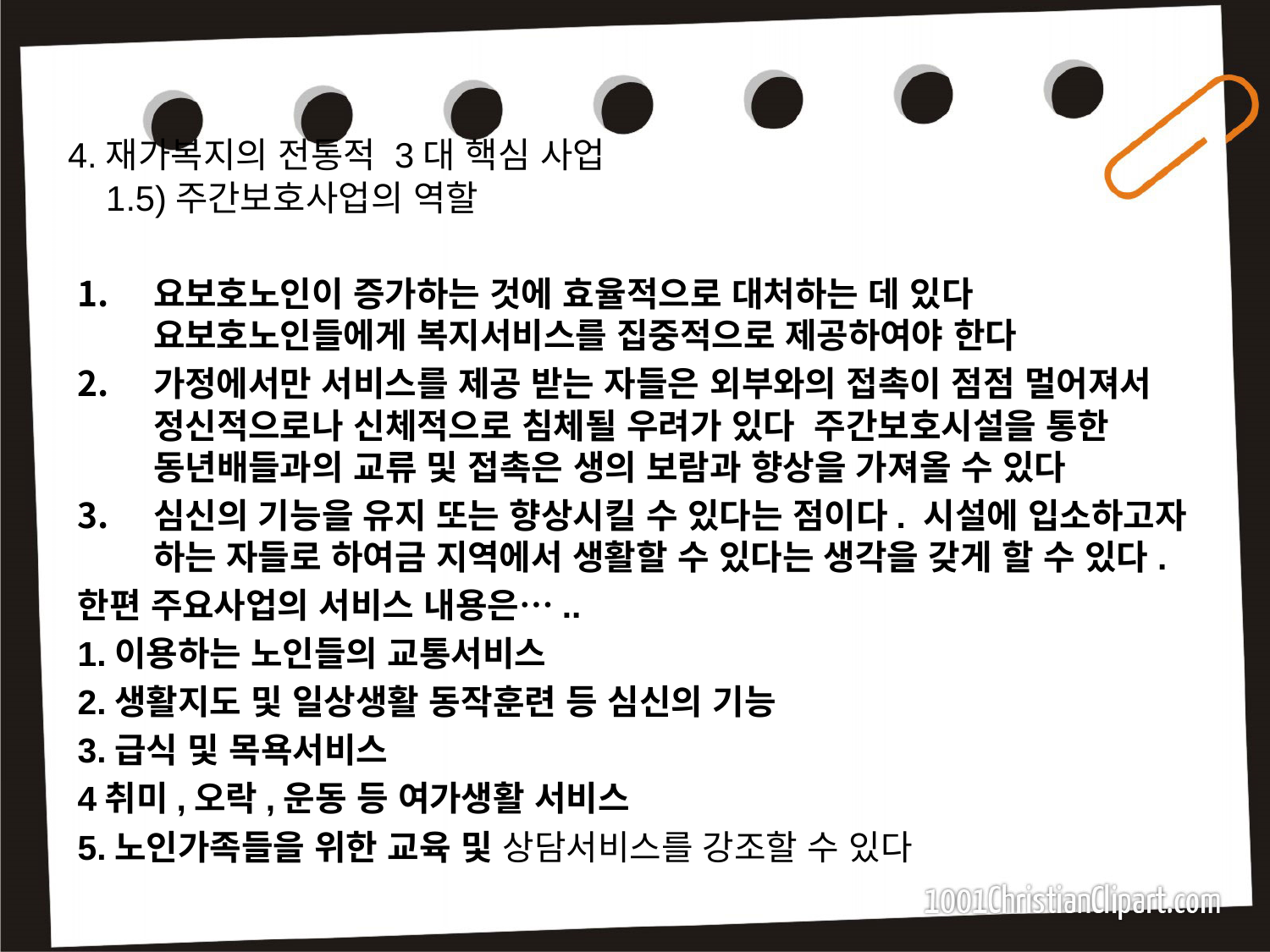

# 4.재가복지의 전통적 3대 핵심 사업 1.5)주간보호사업의 역할
요보호노인이 증가하는 것에 효율적으로 대처하는 데 있다 요보호노인들에게 복지서비스를 집중적으로 제공하여야 한다
가정에서만 서비스를 제공 받는 자들은 외부와의 접촉이 점점 멀어져서 정신적으로나 신체적으로 침체될 우려가 있다  주간보호시설을 통한 동년배들과의 교류 및 접촉은 생의 보람과 향상을 가져올 수 있다
심신의 기능을 유지 또는 향상시킬 수 있다는 점이다. 시설에 입소하고자 하는 자들로 하여금 지역에서 생활할 수 있다는 생각을 갖게 할 수 있다.
한편 주요사업의 서비스 내용은…..
1.이용하는 노인들의 교통서비스
2.생활지도 및 일상생활 동작훈련 등 심신의 기능
3.급식 및 목욕서비스
4취미,오락,운동 등 여가생활 서비스
5.노인가족들을 위한 교육 및 상담서비스를 강조할 수 있다